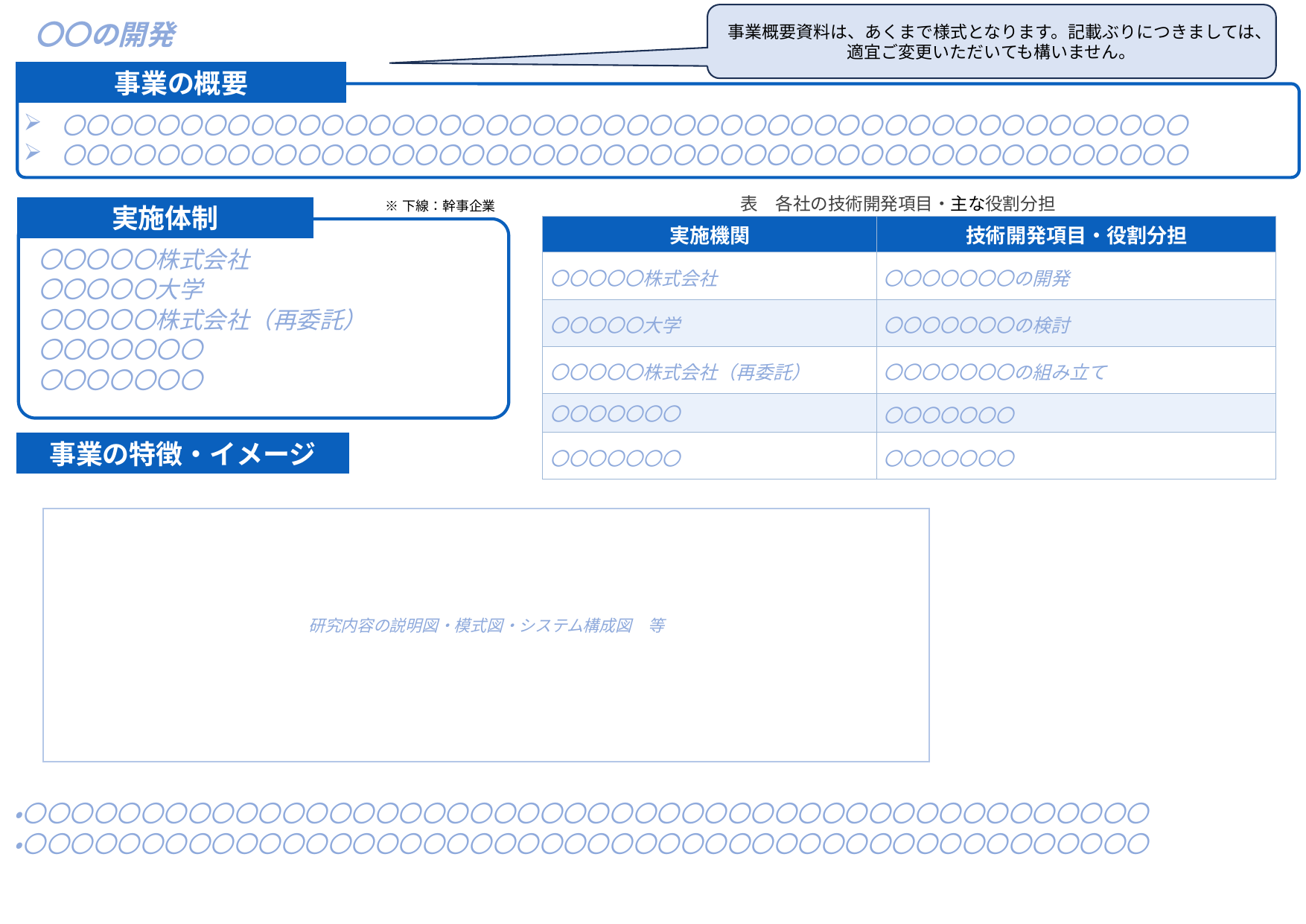

事業概要資料は、あくまで様式となります。記載ぶりにつきましては、適宜ご変更いただいても構いません。
〇〇の開発
事業の概要

〇〇〇〇〇〇〇〇〇〇〇〇〇〇〇〇〇〇〇〇〇〇〇〇〇〇〇〇〇〇〇〇〇〇〇〇〇〇〇〇〇〇〇〇〇〇〇〇
〇〇〇〇〇〇〇〇〇〇〇〇〇〇〇〇〇〇〇〇〇〇〇〇〇〇〇〇〇〇〇〇〇〇〇〇〇〇〇〇〇〇〇〇〇〇〇〇
表　各社の技術開発項目・主な役割分担
※下線：幹事企業
実施体制

| 実施機関 | 技術開発項目・役割分担 |
| --- | --- |
| 〇〇〇〇〇株式会社 | 〇〇〇〇〇〇〇の開発 |
| 〇〇〇〇〇大学 | 〇〇〇〇〇〇〇の検討 |
| 〇〇〇〇〇株式会社（再委託） | 〇〇〇〇〇〇〇の組み立て |
| 〇〇〇〇〇〇〇 | 〇〇〇〇〇〇〇 |
| 〇〇〇〇〇〇〇 | 〇〇〇〇〇〇〇 |
〇〇〇〇〇株式会社
〇〇〇〇〇大学
〇〇〇〇〇株式会社（再委託）
〇〇〇〇〇〇〇
〇〇〇〇〇〇〇
事業の特徴・イメージ
研究内容の説明図・模式図・システム構成図　等

・〇〇〇〇〇〇〇〇〇〇〇〇〇〇〇〇〇〇〇〇〇〇〇〇〇〇〇〇〇〇〇〇〇〇〇〇〇〇〇〇〇〇〇〇〇〇〇〇
・〇〇〇〇〇〇〇〇〇〇〇〇〇〇〇〇〇〇〇〇〇〇〇〇〇〇〇〇〇〇〇〇〇〇〇〇〇〇〇〇〇〇〇〇〇〇〇〇